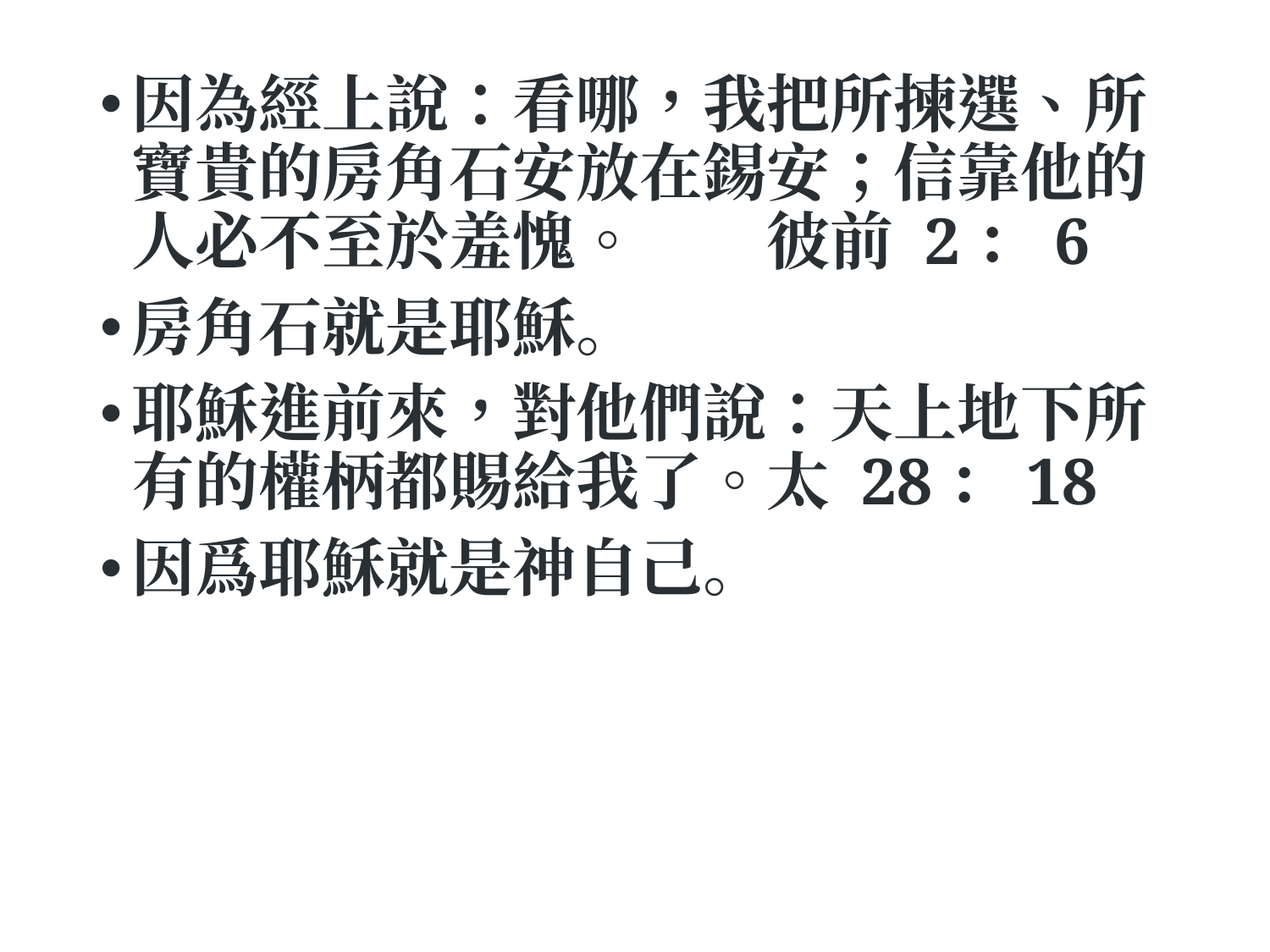

因為經上說：看哪，我把所揀選、所寶貴的房角石安放在錫安；信靠他的人必不至於羞愧。 	彼前 2：6
房角石就是耶穌。
耶穌進前來，對他們說：天上地下所有的權柄都賜給我了。太 28：18
因爲耶穌就是神自己。